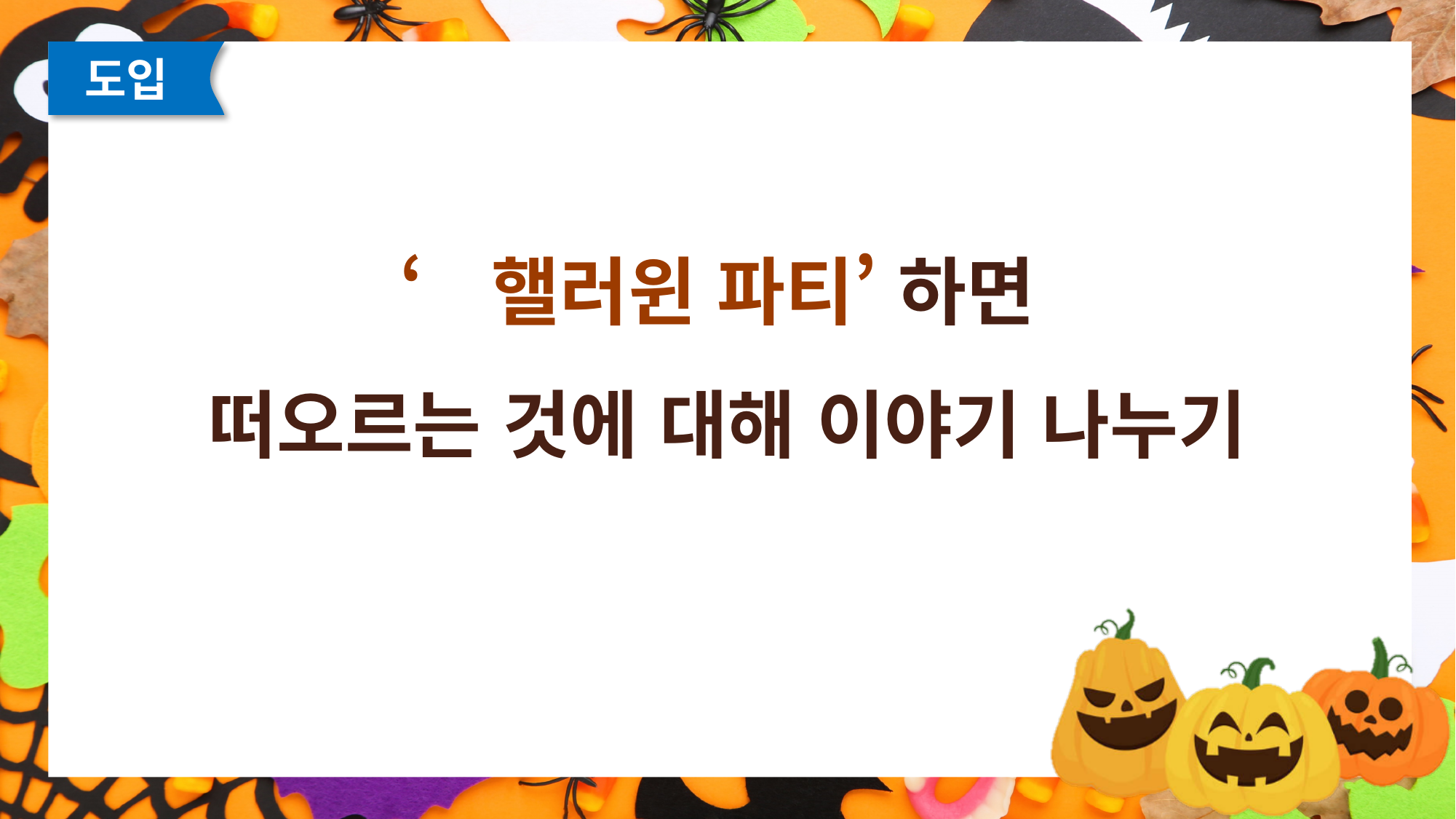

도입
‘핼러윈 파티’ 하면
떠오르는 것에 대해 이야기 나누기